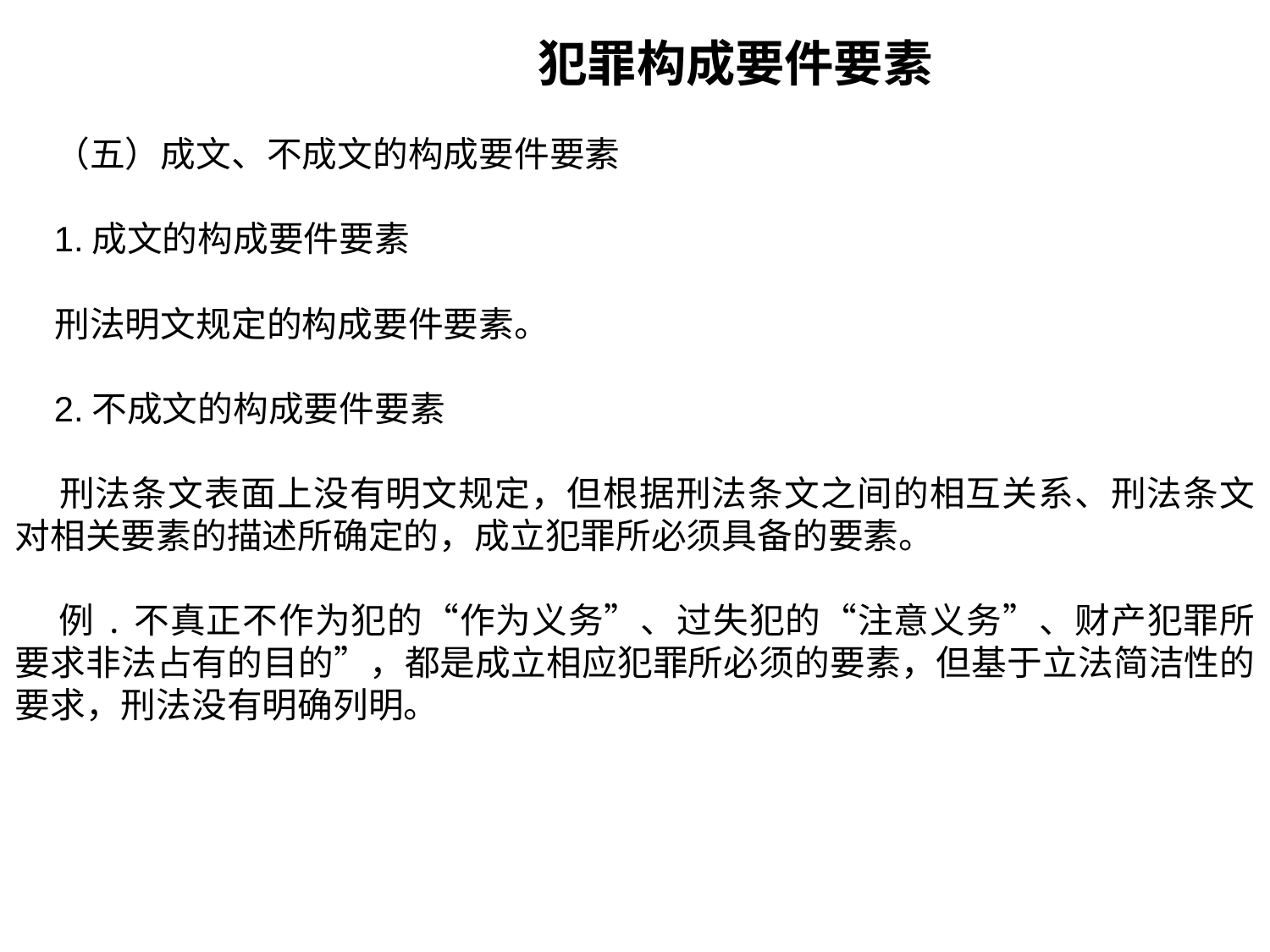

犯罪构成要件要素
    （五）成文、不成文的构成要件要素

    1.成文的构成要件要素

    刑法明文规定的构成要件要素。

    2.不成文的构成要件要素

    刑法条文表面上没有明文规定，但根据刑法条文之间的相互关系、刑法条文对相关要素的描述所确定的，成立犯罪所必须具备的要素。

    例.不真正不作为犯的“作为义务”、过失犯的“注意义务”、财产犯罪所要求非法占有的目的”，都是成立相应犯罪所必须的要素，但基于立法简洁性的要求，刑法没有明确列明。